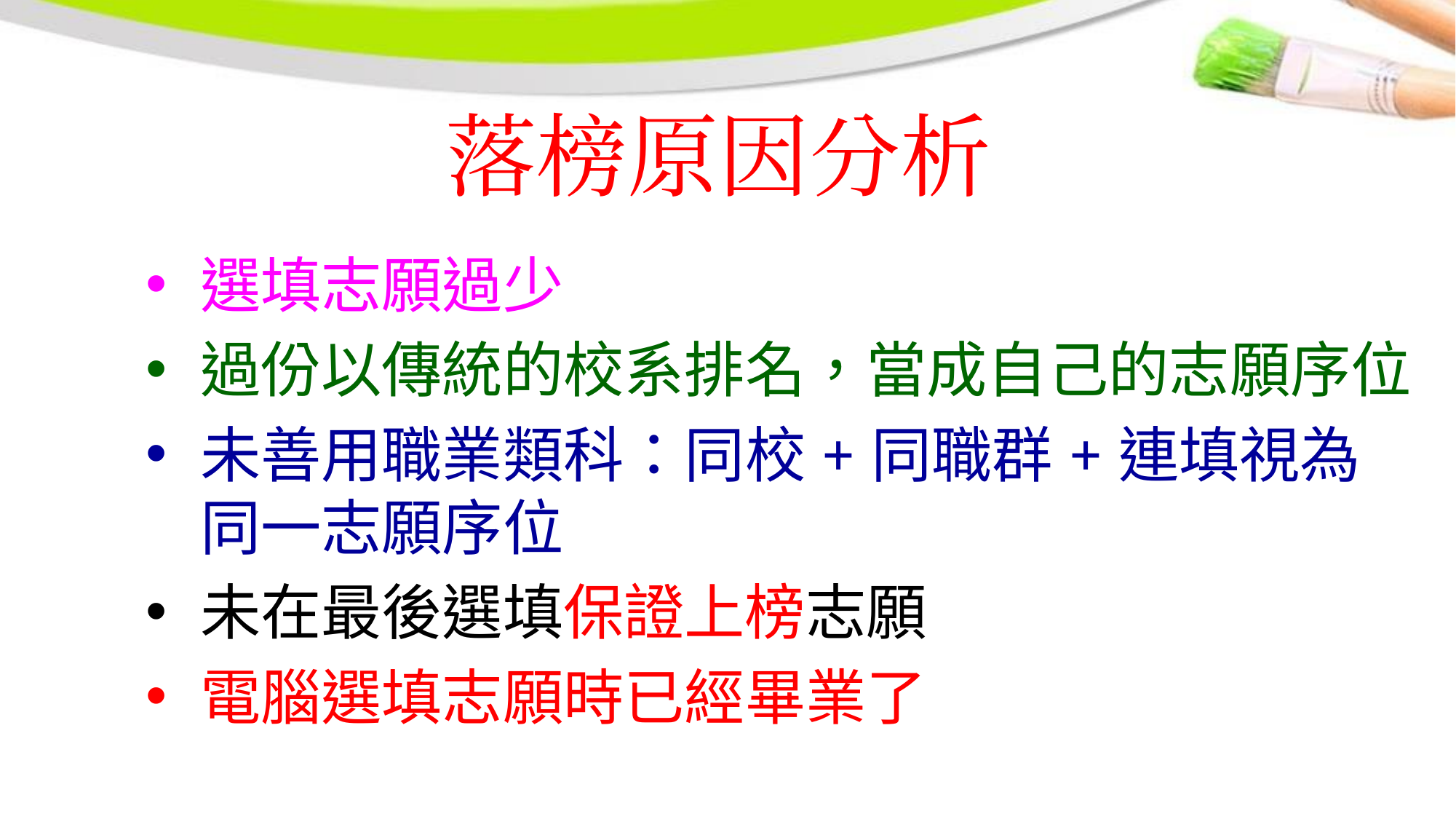

# 落榜原因分析
選填志願過少
過份以傳統的校系排名，當成自己的志願序位
未善用職業類科：同校+同職群+連填視為同一志願序位
未在最後選填保證上榜志願
電腦選填志願時已經畢業了